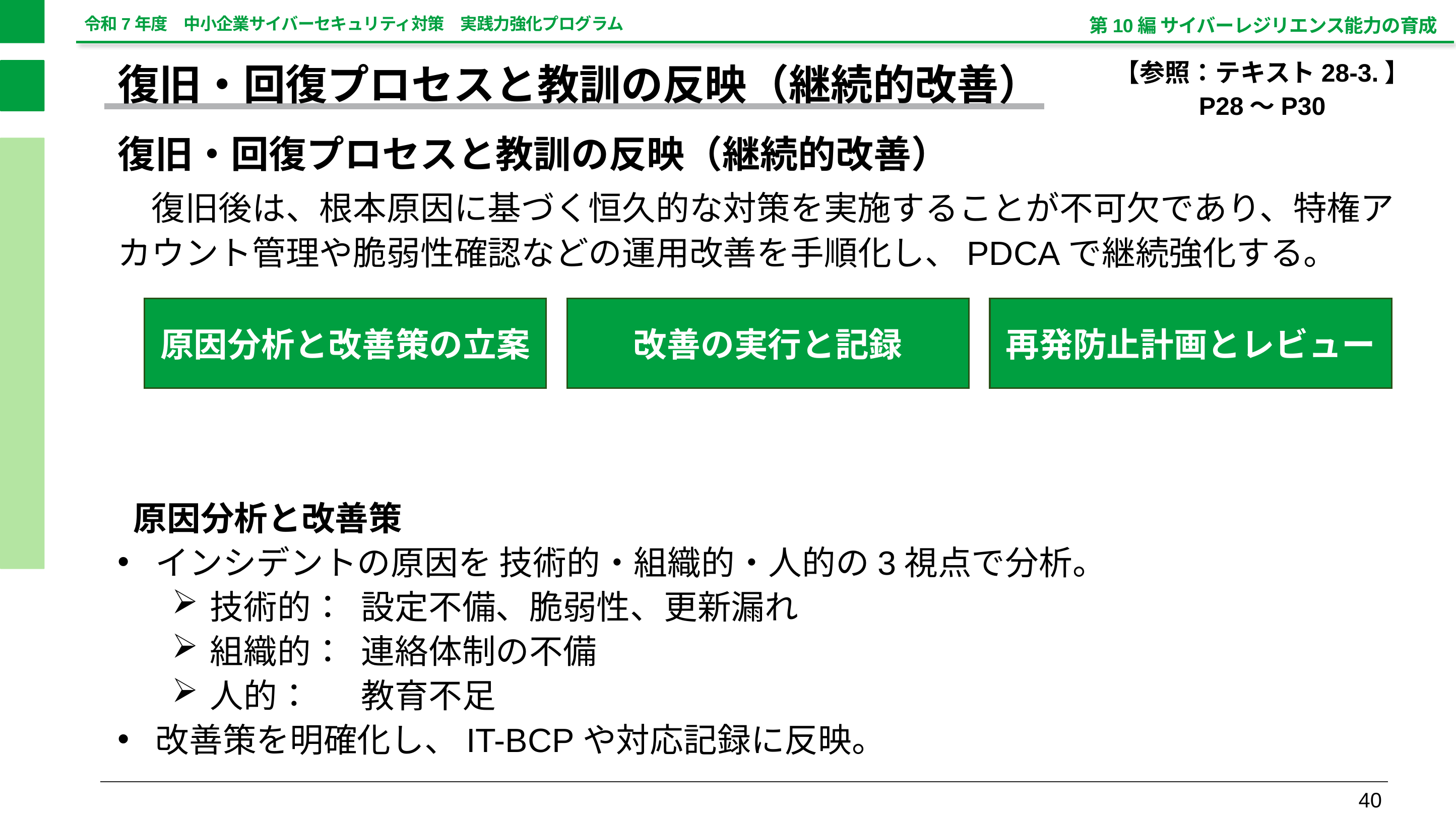

第10編 サイバーレジリエンス能力の育成
【参照：テキスト28-3.】
P28～P30
復旧・回復プロセスと教訓の反映（継続的改善）

復旧・回復プロセスと教訓の反映（継続的改善）
　復旧後は、根本原因に基づく恒久的な対策を実施することが不可欠であり、特権アカウント管理や脆弱性確認などの運用改善を手順化し、PDCAで継続強化する。

 原因分析と改善策
インシデントの原因を 技術的・組織的・人的の3視点で分析。
技術的：	設定不備、脆弱性、更新漏れ
組織的：	連絡体制の不備
人的：	教育不足
改善策を明確化し、IT-BCPや対応記録に反映。
改善の実行と記録
再発防止計画とレビュー
原因分析と改善策の立案